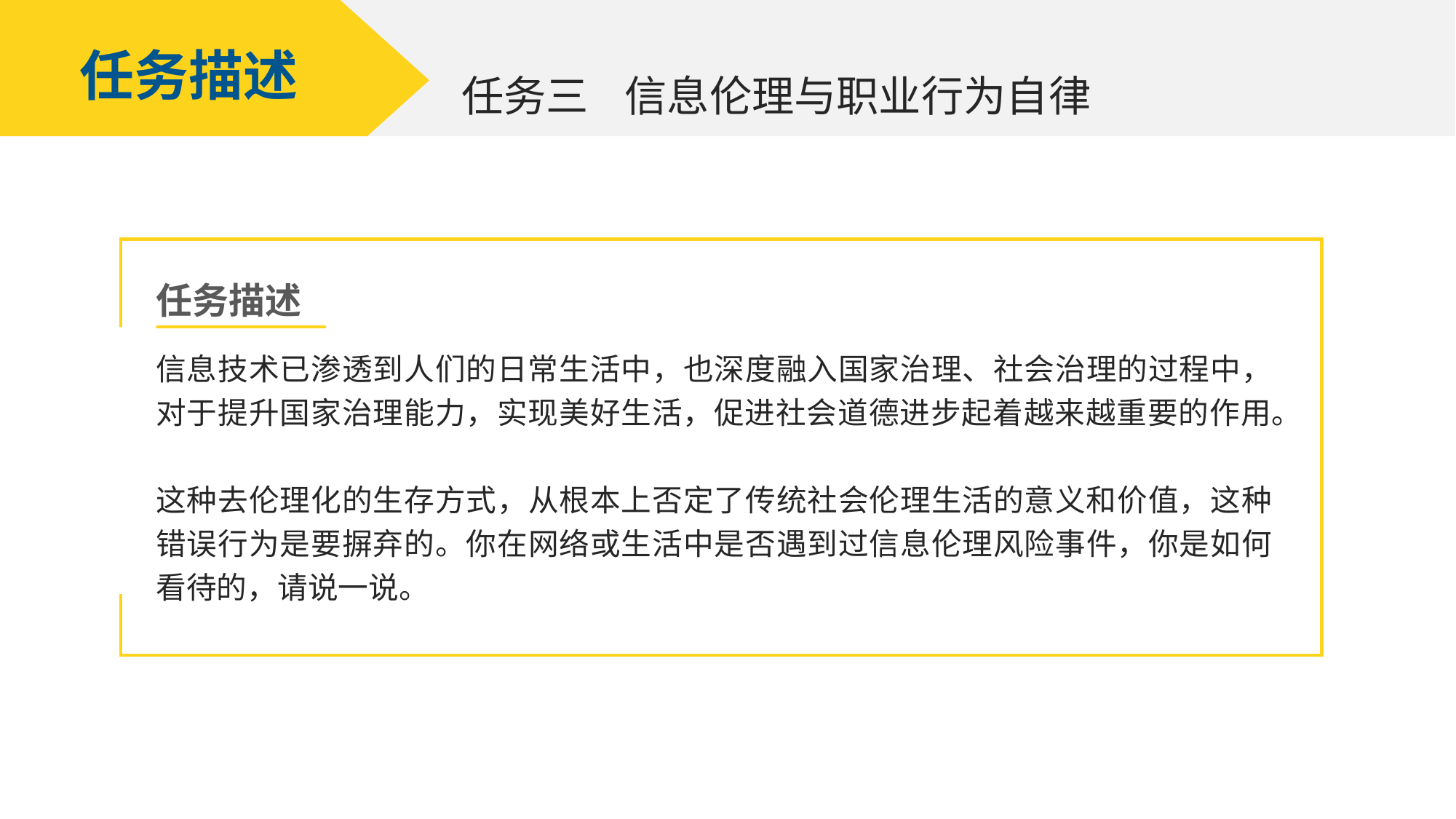

任务描述
信息伦理与职业行为自律
任务三

任务描述

信息技术已渗透到人们的日常生活中，也深度融入国家治理、社会治理的过程中，对于提升国家治理能力，实现美好生活，促进社会道德进步起着越来越重要的作用。

这种去伦理化的生存方式，从根本上否定了传统社会伦理生活的意义和价值，这种错误行为是要摒弃的。你在网络或生活中是否遇到过信息伦理风险事件，你是如何看待的，请说一说。